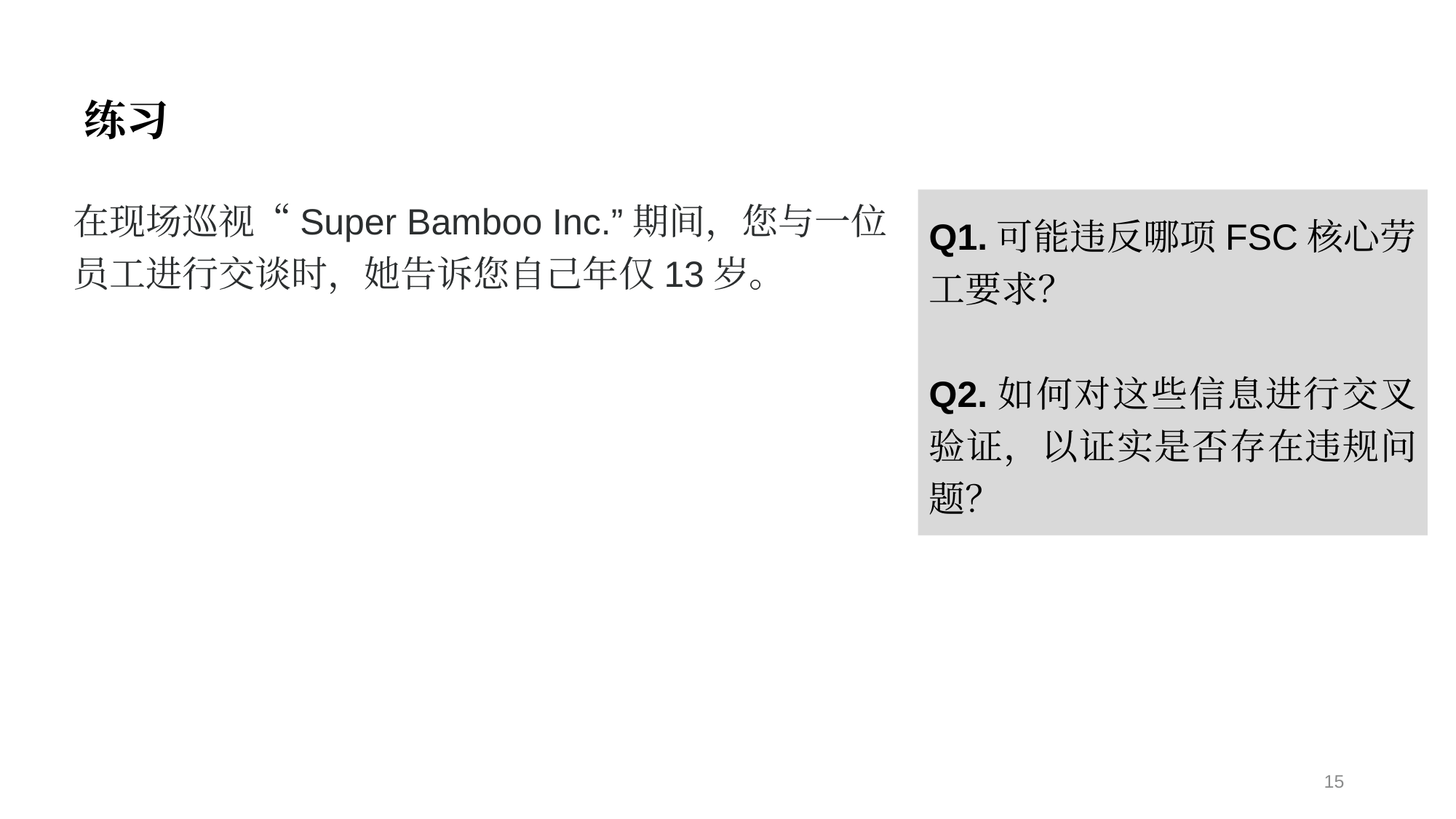

练习
在现场巡视“Super Bamboo Inc.”期间，您与一位员工进行交谈时，她告诉您自己年仅13岁。

Q1.可能违反哪项FSC核心劳工要求？

Q2.如何对这些信息进行交叉验证，以证实是否存在违规问题？
15